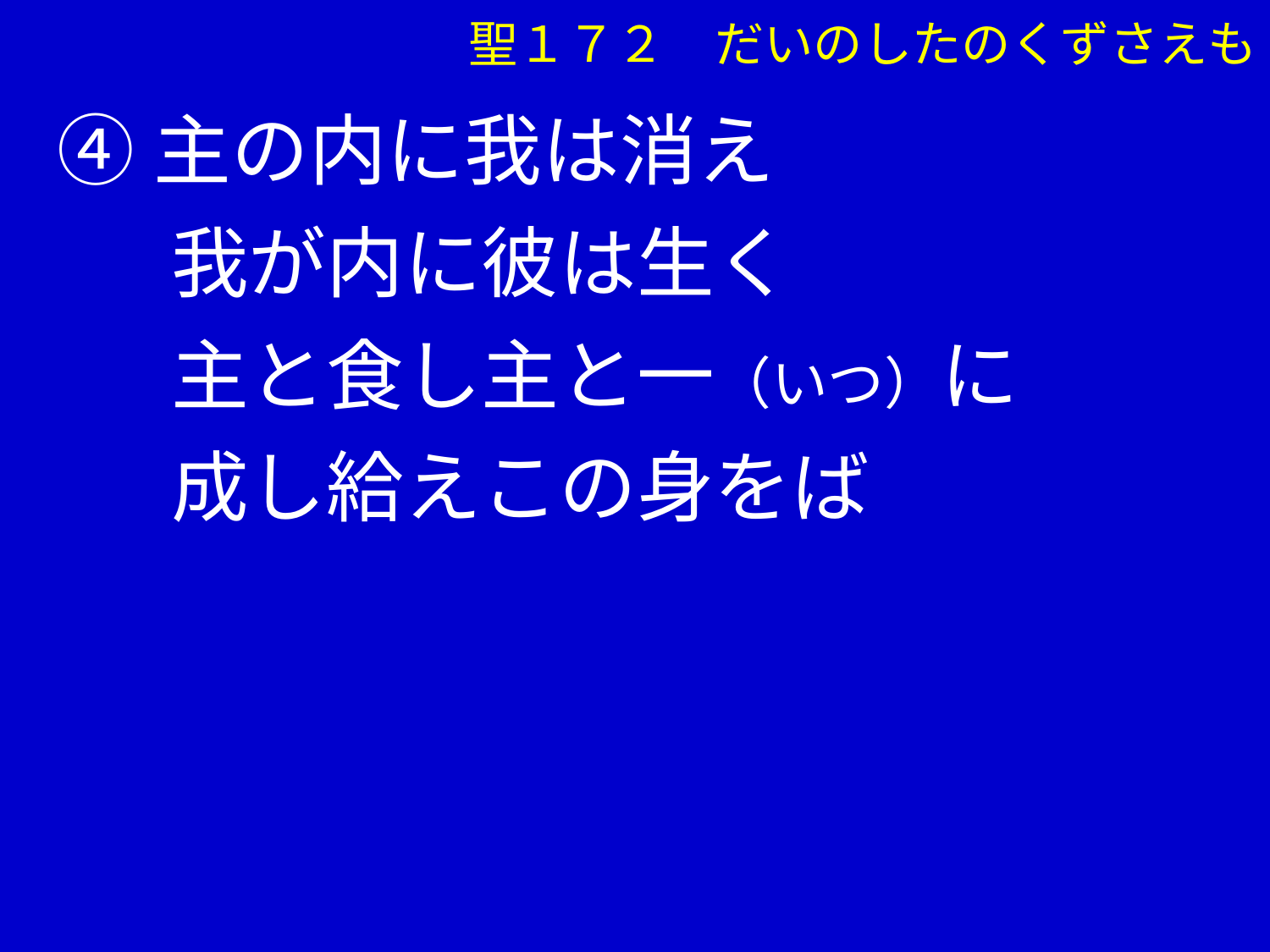

聖１７２　だいのしたのくずさえも
④主の内に我は消え
 　我が内に彼は生く
 　主と食し主と一（いつ）に
 　成し給えこの身をば